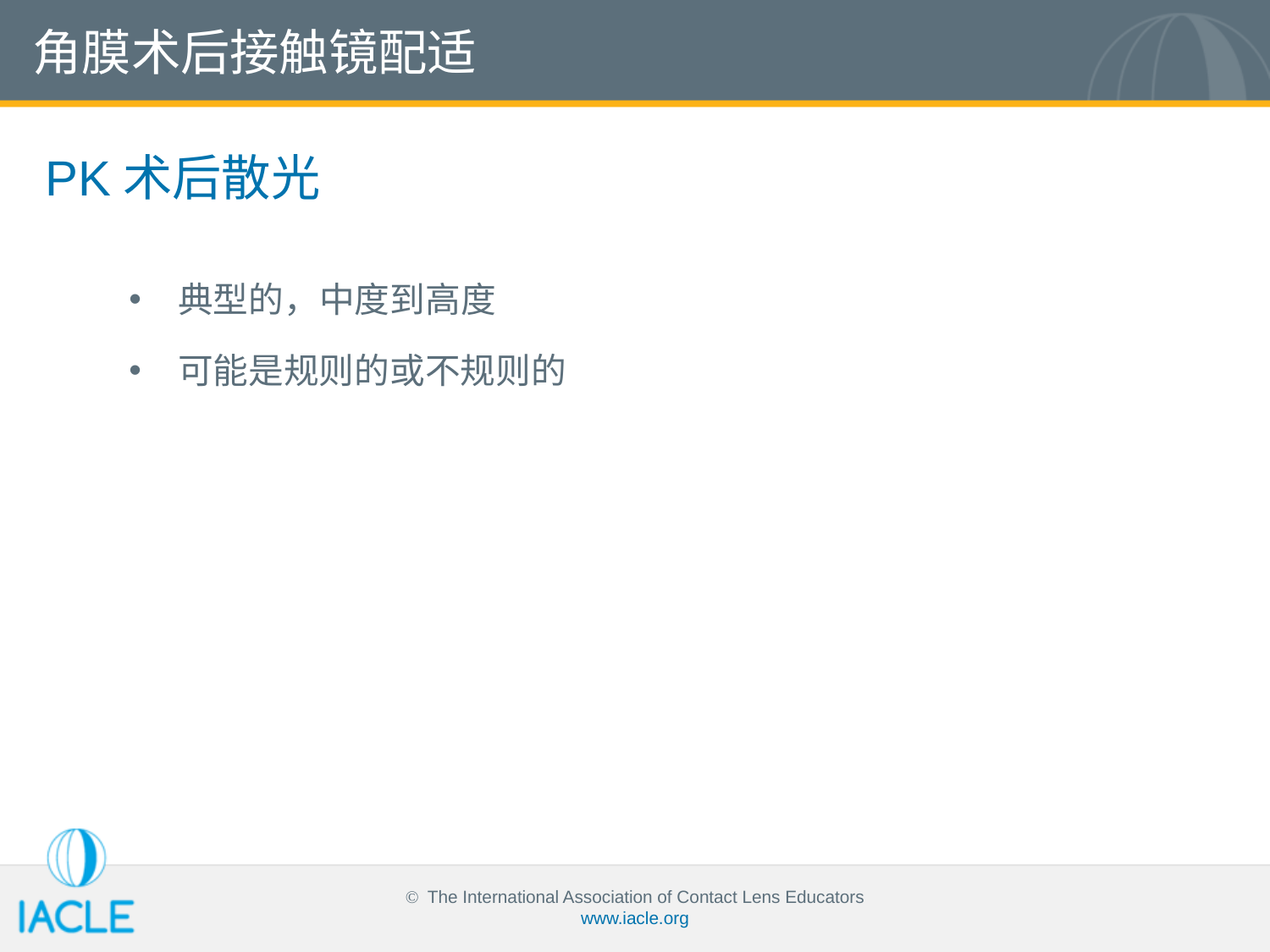

角膜术后接触镜配适
PK术后散光
典型的，中度到高度
可能是规则的或不规则的